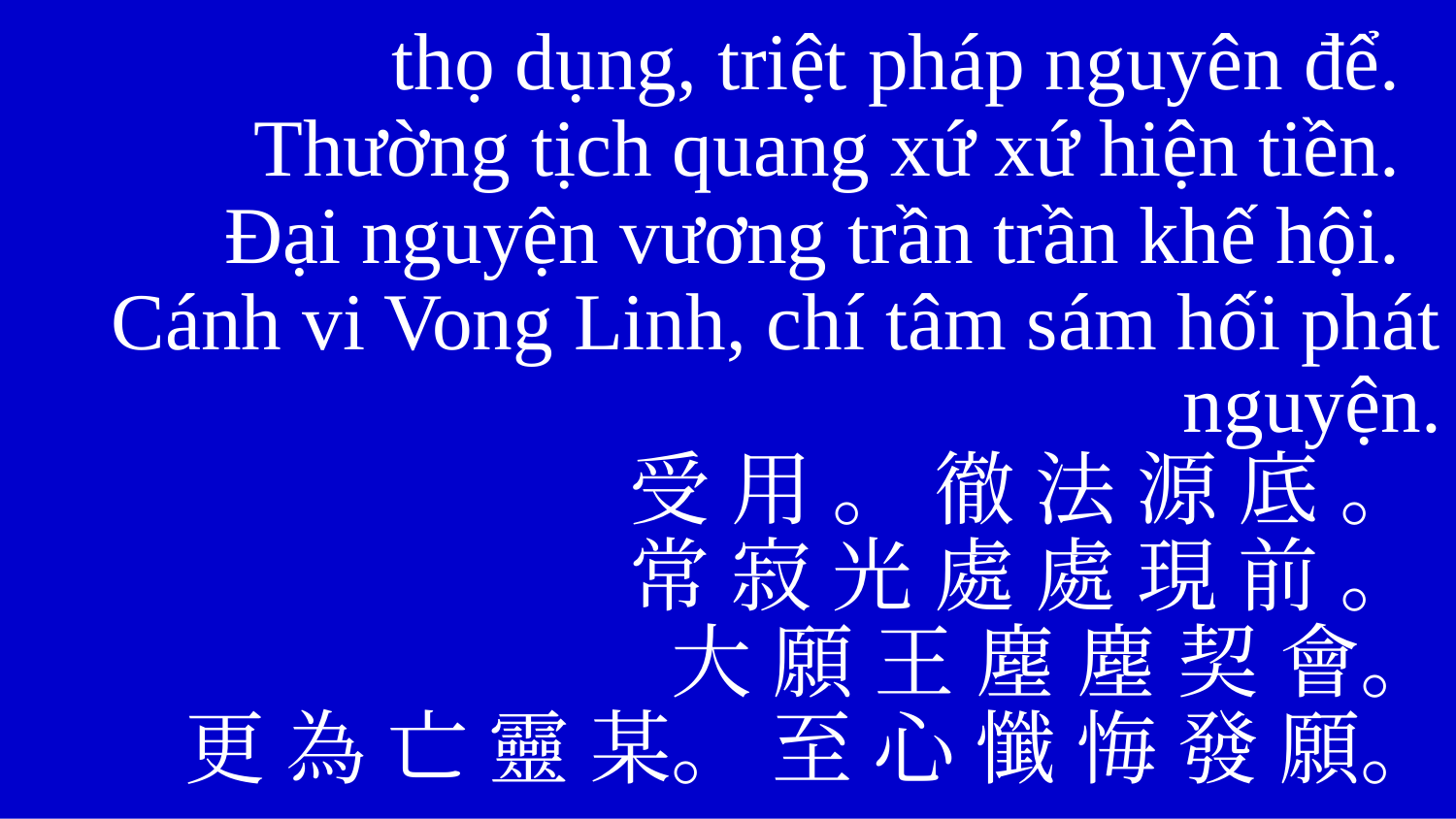

thọ dụng, triệt pháp nguyên để.
Thường tịch quang xứ xứ hiện tiền.
Đại nguyện vương trần trần khế hội.
Cánh vi Vong Linh, chí tâm sám hối phát nguyện.
受 用 。 徹 法 源 底 。
常 寂 光 處 處 現 前 。
大 願 王 塵 塵 契 會。
更 為 亡 靈 某。 至 心 懺 悔 發 願。